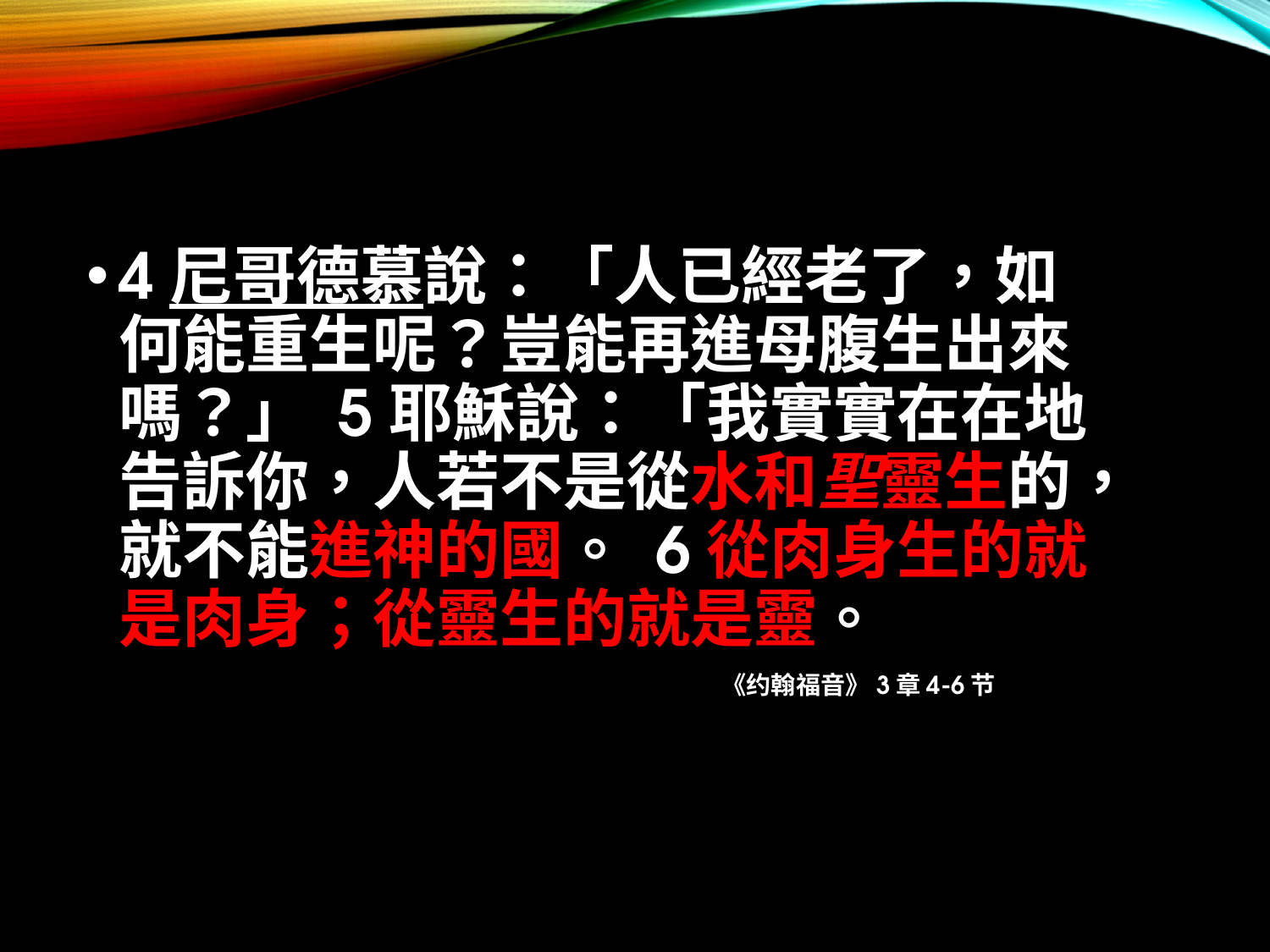

4尼哥德慕說：「人已經老了，如何能重生呢？豈能再進母腹生出來嗎？」 5耶穌說：「我實實在在地告訴你，人若不是從水和聖靈生的，就不能進神的國。 6從肉身生的就是肉身；從靈生的就是靈。
					《约翰福音》3章4-6节